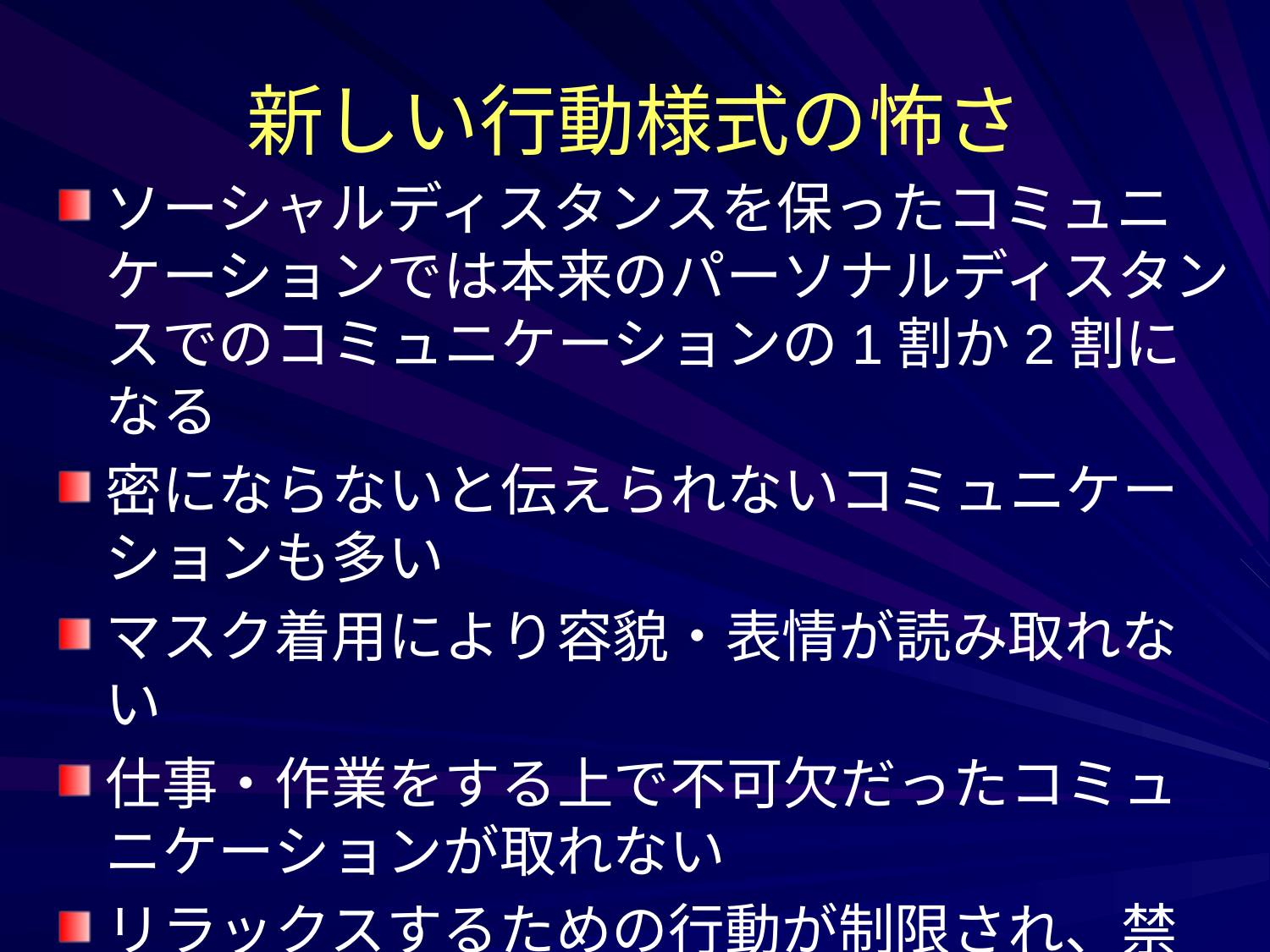

# 新しい行動様式の怖さ
ソーシャルディスタンスを保ったコミュニケーションでは本来のパーソナルディスタンスでのコミュニケーションの1割か2割になる
密にならないと伝えられないコミュニケーションも多い
マスク着用により容貌・表情が読み取れない
仕事・作業をする上で不可欠だったコミュニケーションが取れない
リラックスするための行動が制限され、禁止される